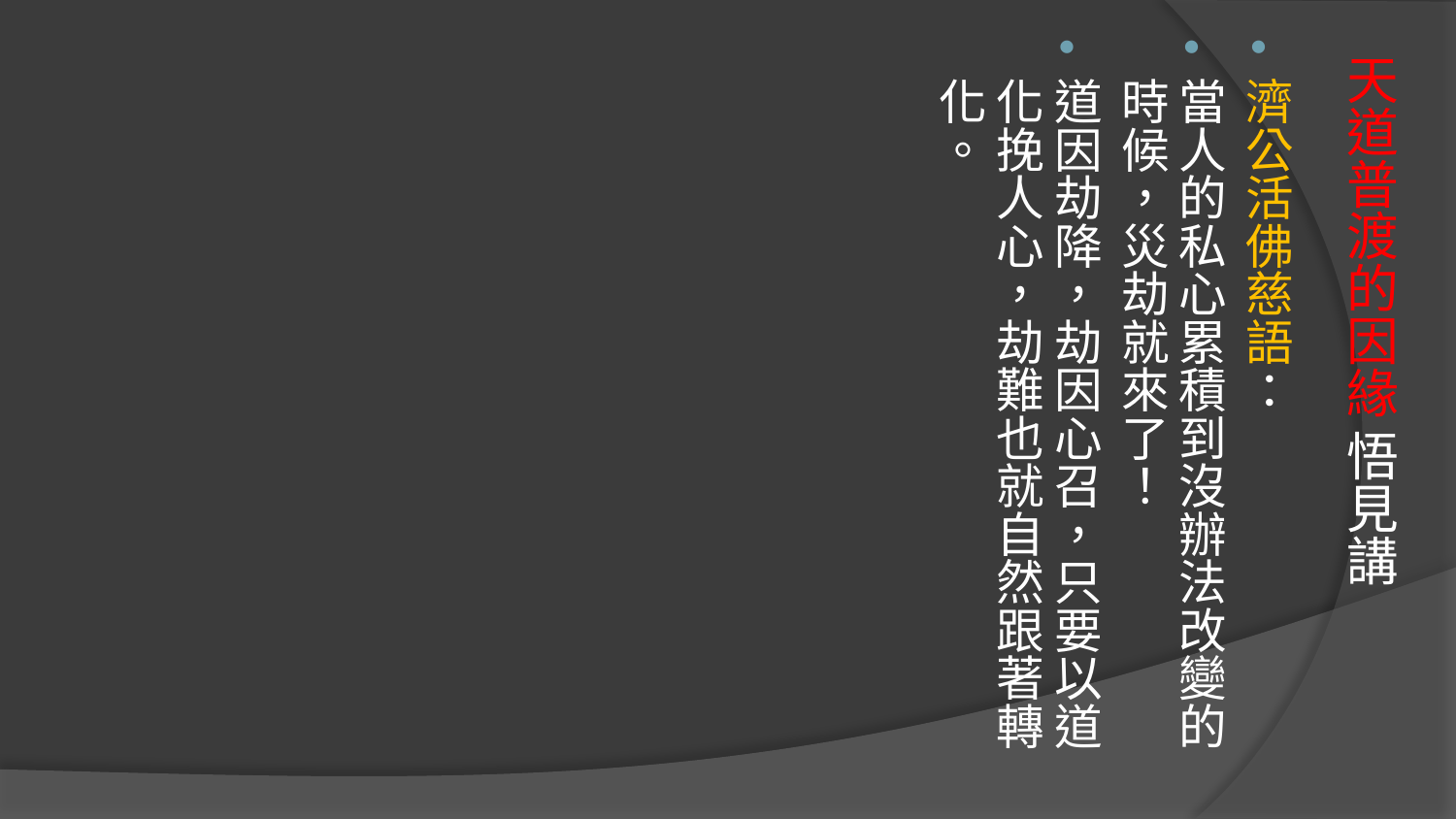

濟公活佛慈語：
當人的私心累積到沒辦法改變的時候，災劫就來了！
道因劫降，劫因心召，只要以道化挽人心，劫難也就自然跟著轉化。

# 天道普渡的因緣 悟見講